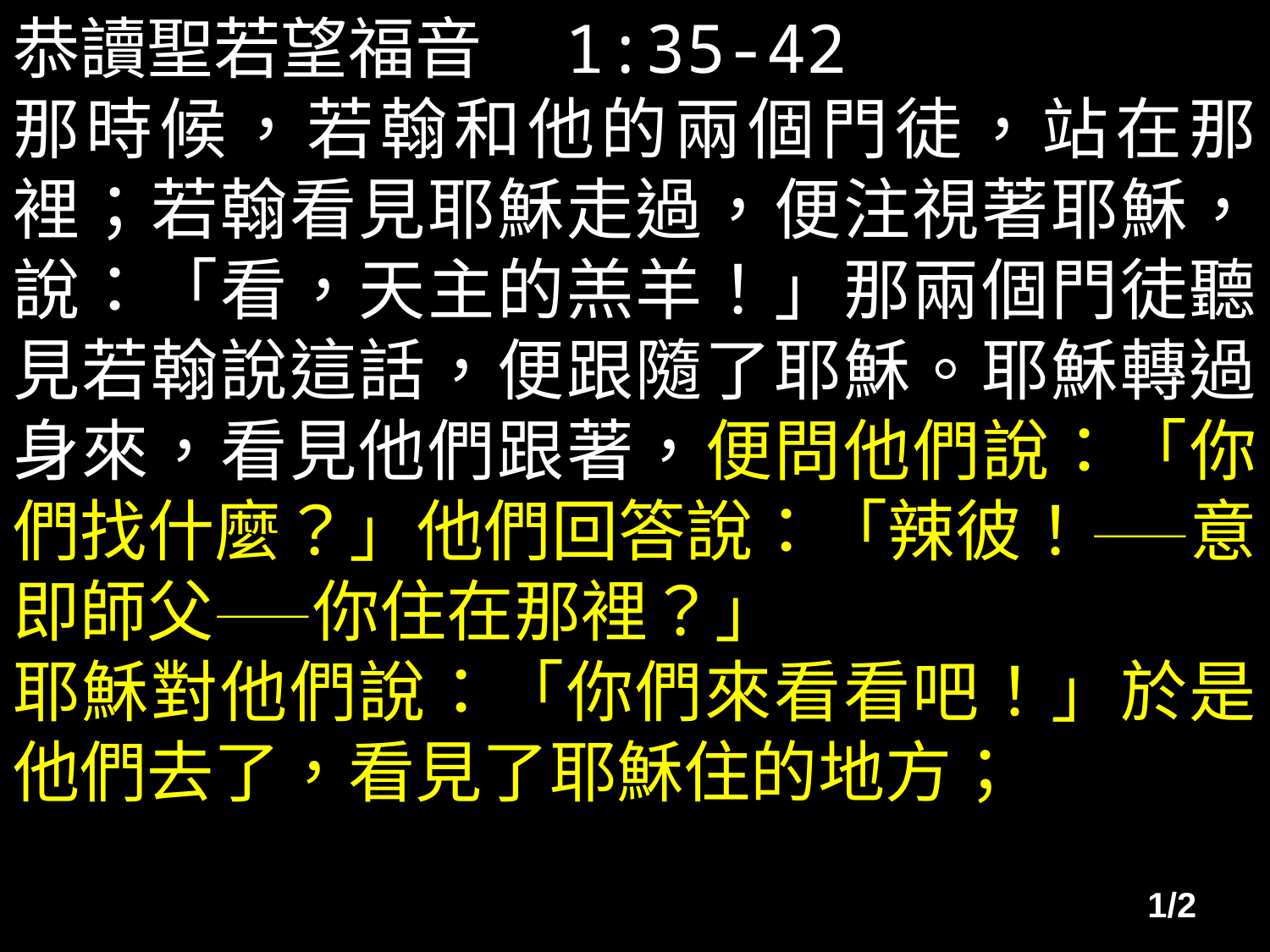

恭讀聖若望福音　1:35-42
那時候，若翰和他的兩個門徒，站在那裡；若翰看見耶穌走過，便注視著耶穌，說：「看，天主的羔羊！」那兩個門徒聽見若翰說這話，便跟隨了耶穌。耶穌轉過身來，看見他們跟著，便問他們說：「你們找什麼？」他們回答說：「辣彼！——意即師父——你住在那裡？」
耶穌對他們說：「你們來看看吧！」於是他們去了，看見了耶穌住的地方；
1/2